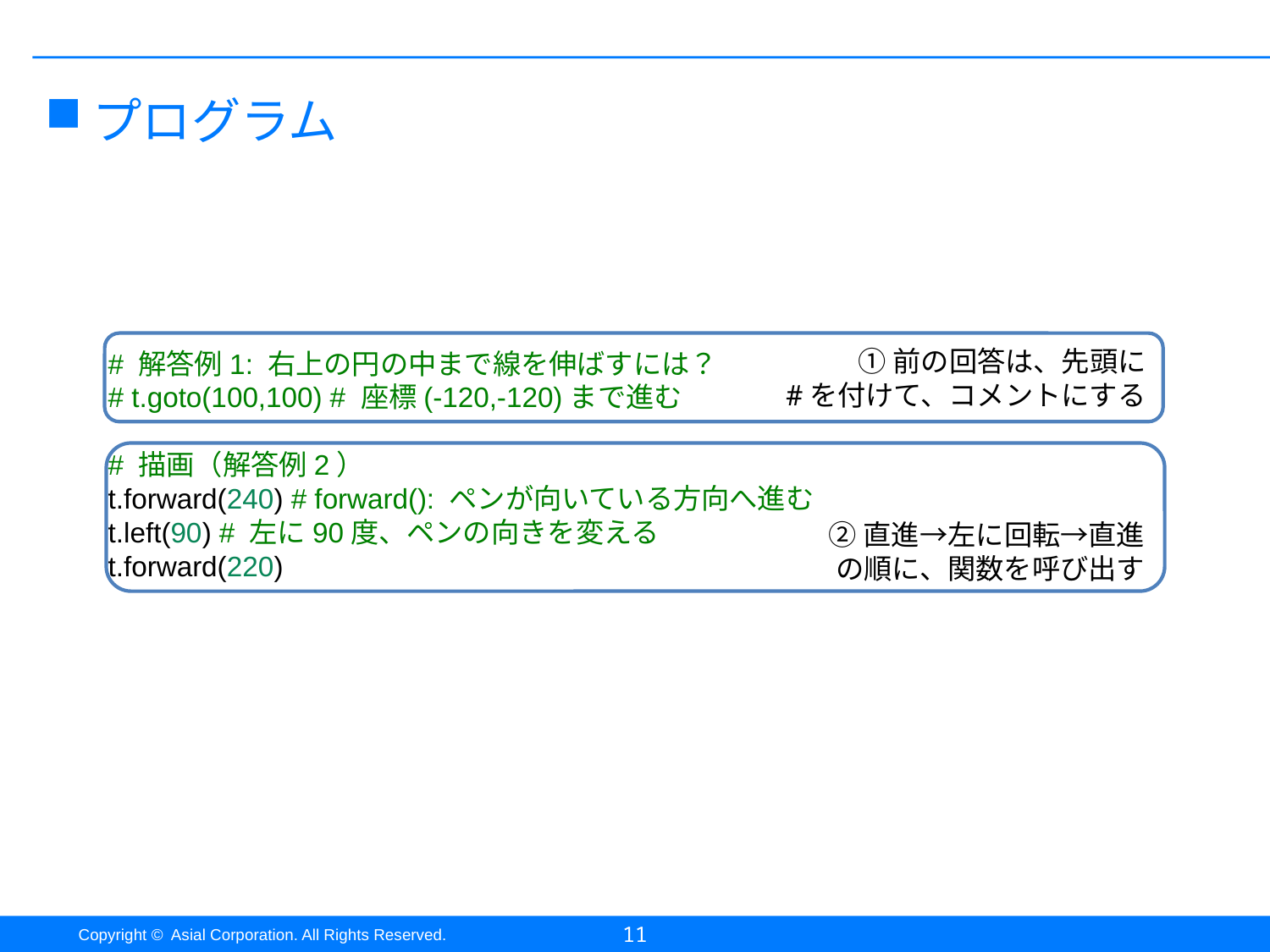

#

プログラム
①前の回答は、先頭に
#を付けて、コメントにする
# 解答例1: 右上の円の中まで線を伸ばすには？
# t.goto(100,100) # 座標(-120,-120)まで進む
# 描画（解答例2）
t.forward(240) # forward(): ペンが向いている方向へ進む
t.left(90) # 左に90度、ペンの向きを変える
t.forward(220)

②直進→左に回転→直進
の順に、関数を呼び出す
11